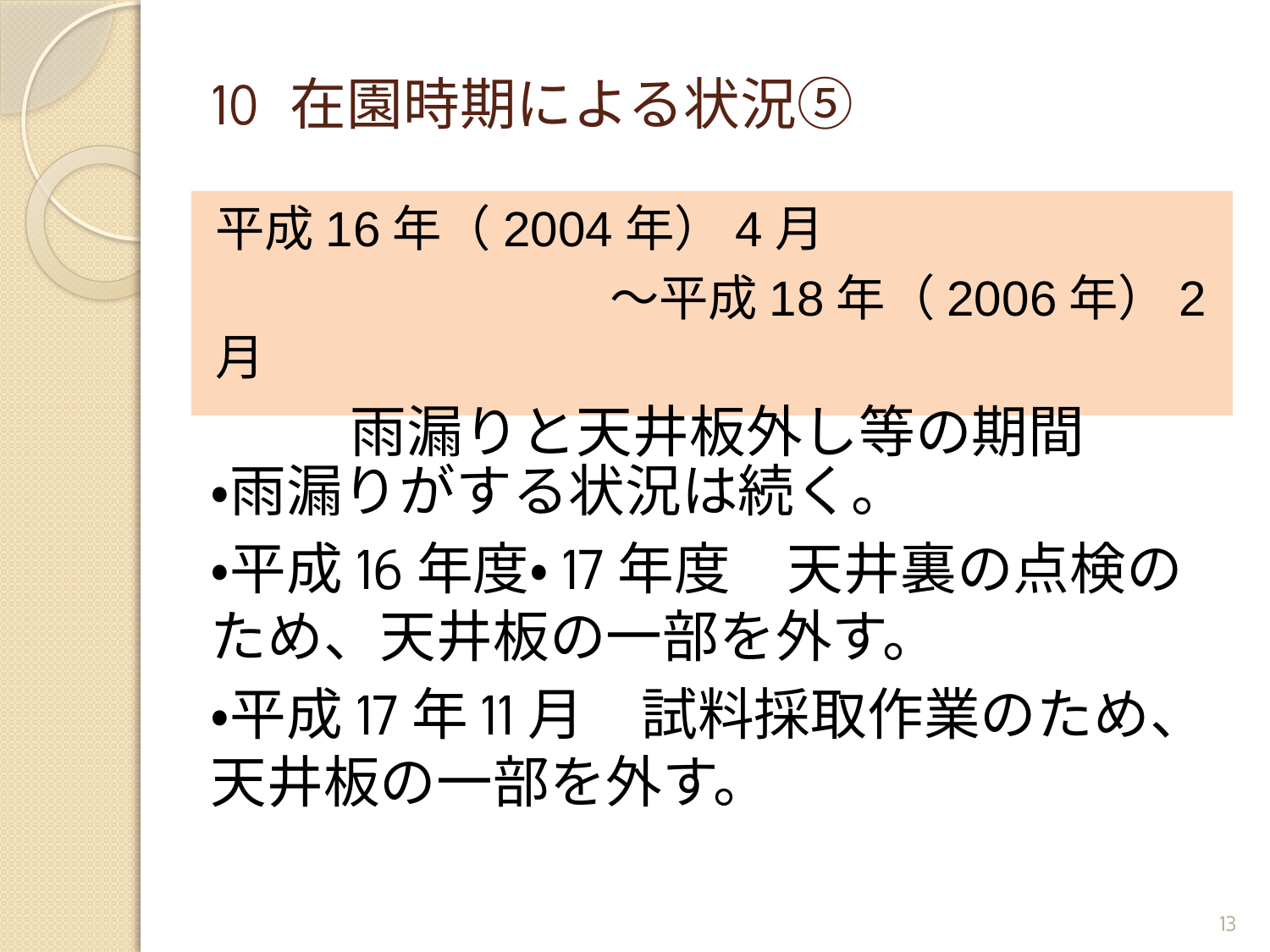

# 10 在園時期による状況⑤
平成16年（2004年）4月
　　　　　　　　～平成18年（2006年）2月
雨漏りと天井板外し等の期間
・雨漏りがする状況は続く。
・平成16年度・17年度　天井裏の点検のため、天井板の一部を外す。
・平成17年11月　試料採取作業のため、天井板の一部を外す。

13